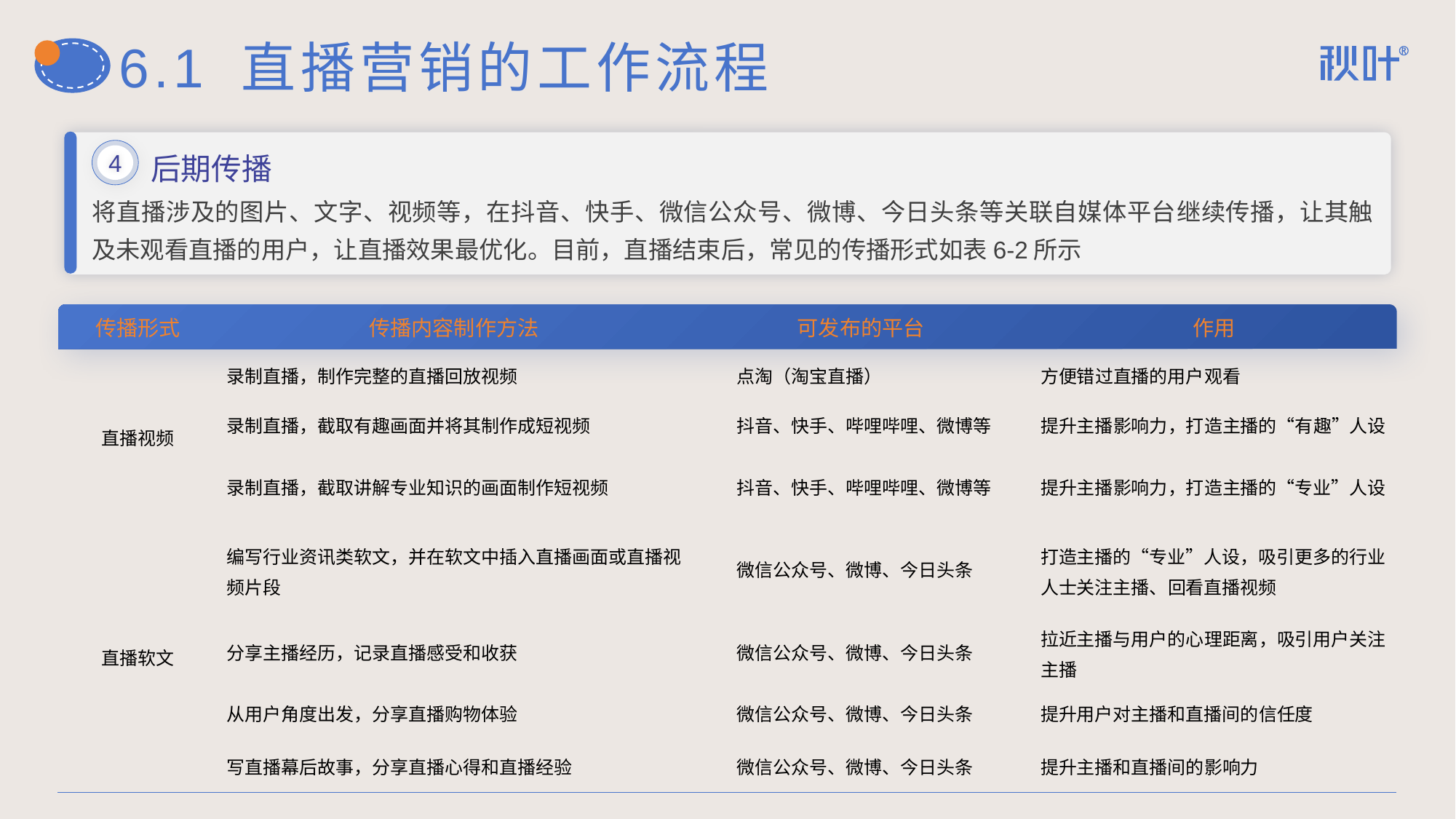

# 6.1 直播营销的工作流程

后期传播

4

将直播涉及的图片、文字、视频等，在抖音、快手、微信公众号、微博、今日头条等关联自媒体平台继续传播，让其触及未观看直播的用户，让直播效果最优化。目前，直播结束后，常见的传播形式如表6-2所示
| 传播形式 | 传播内容制作方法 | 可发布的平台 | 作用 |
| --- | --- | --- | --- |
| 直播视频 | 录制直播，制作完整的直播回放视频 | 点淘（淘宝直播） | 方便错过直播的用户观看 |
|  | 录制直播，截取有趣画面并将其制作成短视频 | 抖音、快手、哔哩哔哩、微博等 | 提升主播影响力，打造主播的“有趣”人设 |
|  | 录制直播，截取讲解专业知识的画面制作短视频 | 抖音、快手、哔哩哔哩、微博等 | 提升主播影响力，打造主播的“专业”人设 |
| 直播软文 | 编写行业资讯类软文，并在软文中插入直播画面或直播视频片段 | 微信公众号、微博、今日头条 | 打造主播的“专业”人设，吸引更多的行业人士关注主播、回看直播视频 |
|  | 分享主播经历，记录直播感受和收获 | 微信公众号、微博、今日头条 | 拉近主播与用户的心理距离，吸引用户关注主播 |
|  | 从用户角度出发，分享直播购物体验 | 微信公众号、微博、今日头条 | 提升用户对主播和直播间的信任度 |
|  | 写直播幕后故事，分享直播心得和直播经验 | 微信公众号、微博、今日头条 | 提升主播和直播间的影响力 |